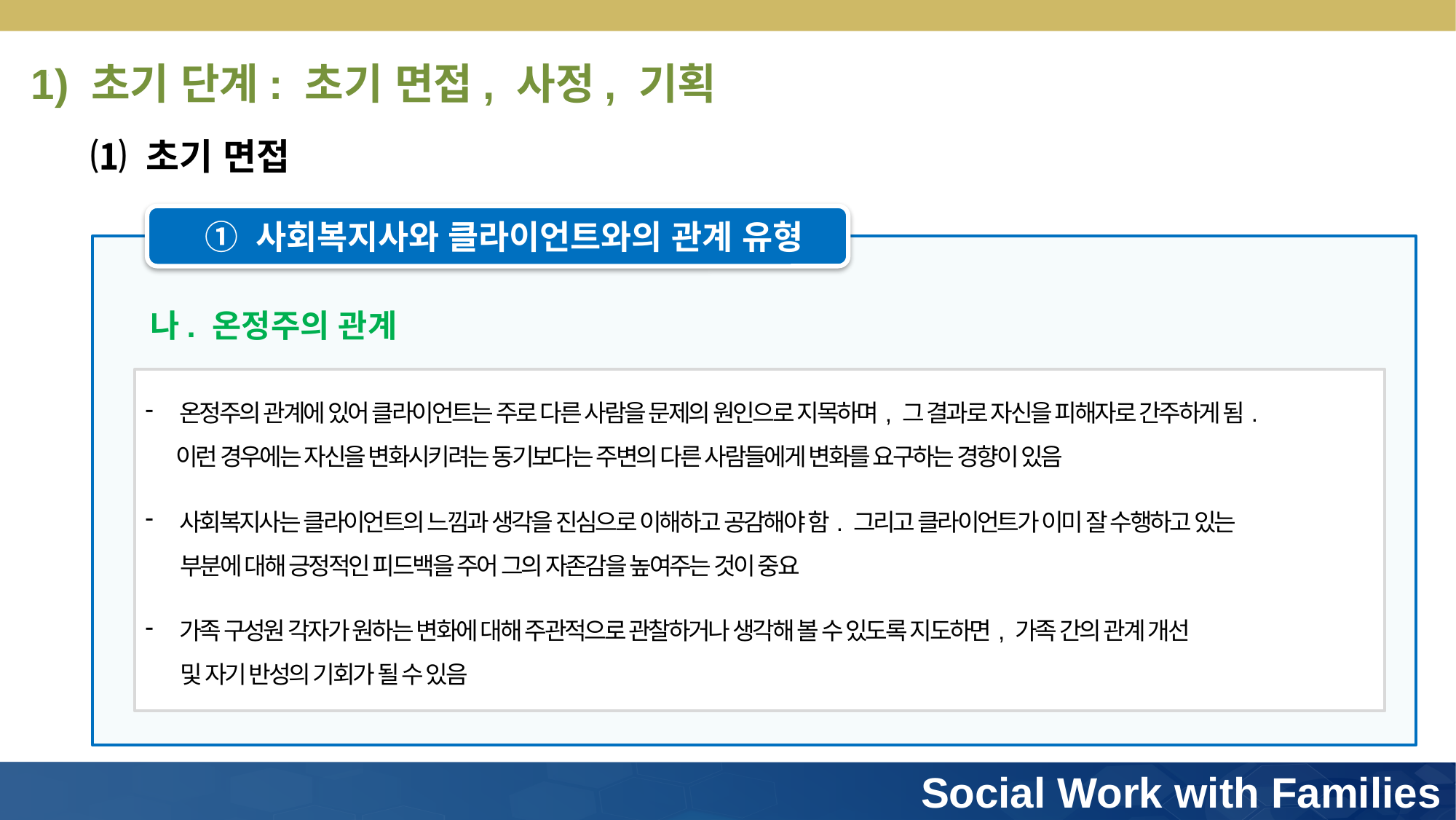

1) 초기 단계: 초기 면접, 사정, 기획
⑴ 초기 면접

① 사회복지사와 클라이언트와의 관계 유형

나. 온정주의 관계

온정주의 관계에 있어 클라이언트는 주로 다른 사람을 문제의 원인으로 지목하며, 그 결과로 자신을 피해자로 간주하게 됨.
     이런 경우에는 자신을 변화시키려는 동기보다는 주변의 다른 사람들에게 변화를 요구하는 경향이 있음

사회복지사는 클라이언트의 느낌과 생각을 진심으로 이해하고 공감해야 함. 그리고 클라이언트가 이미 잘 수행하고 있는
      부분에 대해 긍정적인 피드백을 주어 그의 자존감을 높여주는 것이 중요

가족 구성원 각자가 원하는 변화에 대해 주관적으로 관찰하거나 생각해 볼 수 있도록 지도하면, 가족 간의 관계 개선
      및 자기 반성의 기회가 될 수 있음